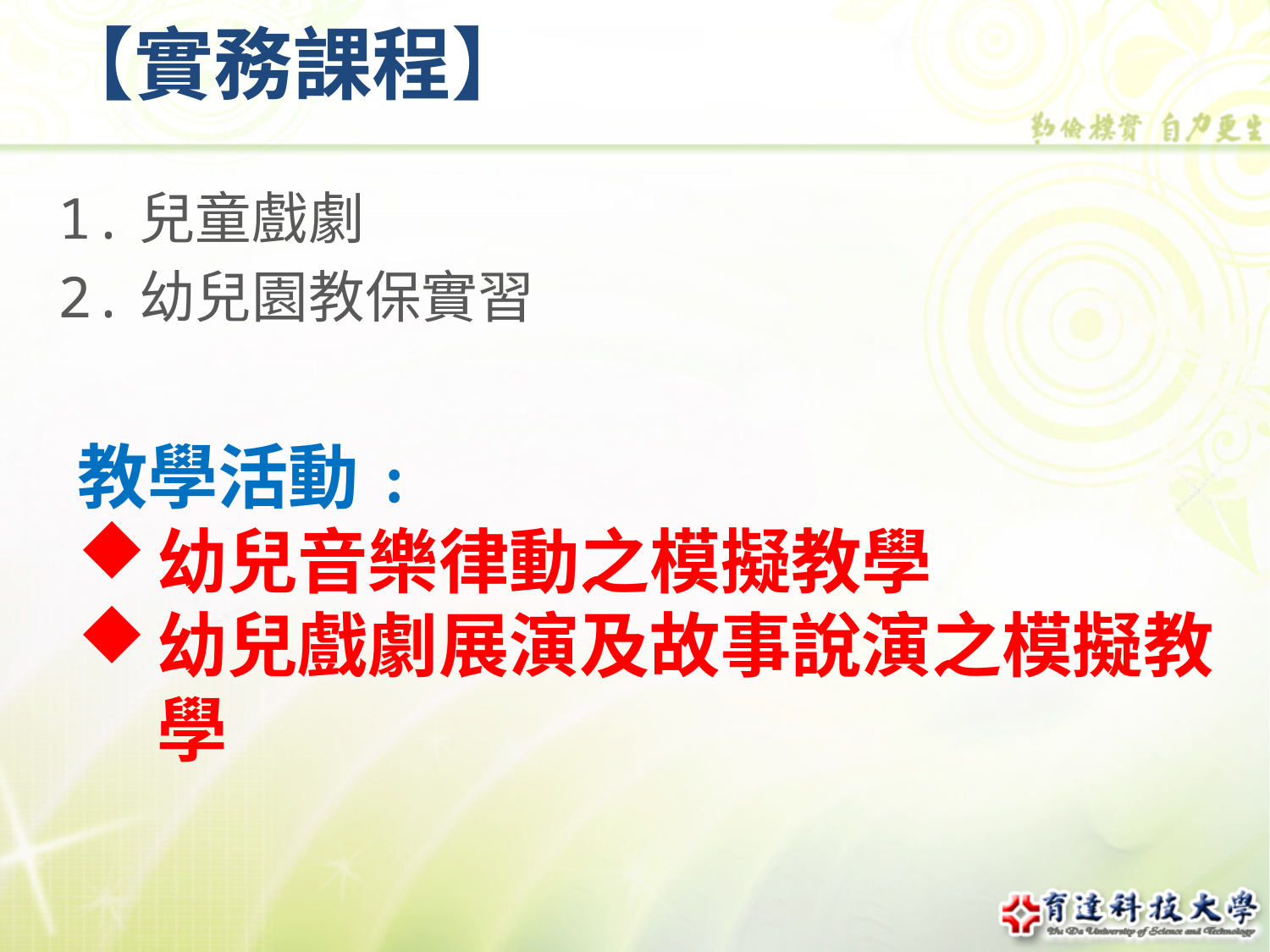

# 【實務課程】
1.兒童戲劇
2.幼兒園教保實習

教學活動﹕
幼兒音樂律動之模擬教學
幼兒戲劇展演及故事說演之模擬教學